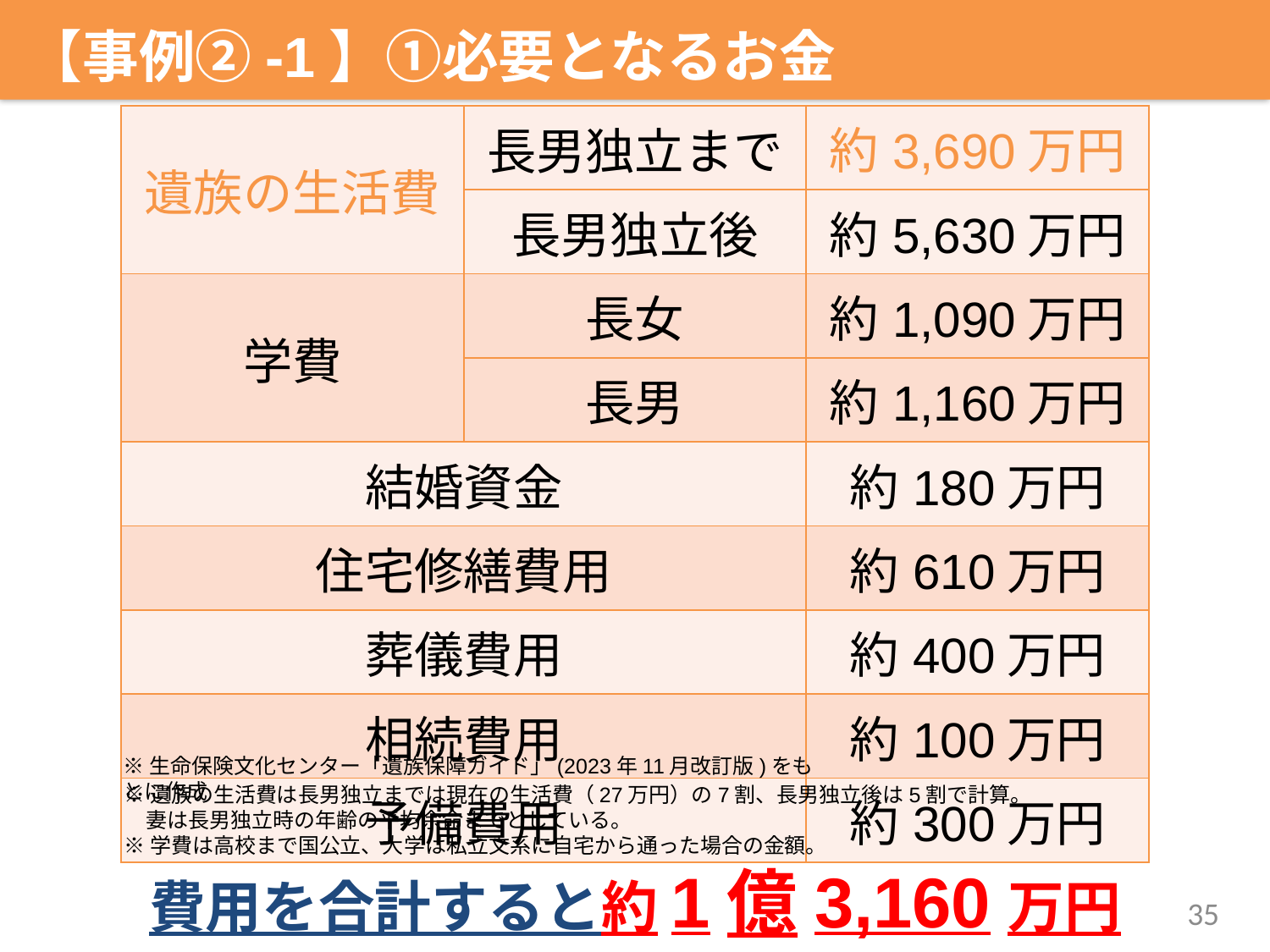

【事例②-1】①必要となるお金
| 遺族の生活費 | 長男独立まで | 約3,690万円 |
| --- | --- | --- |
|  | 長男独立後 | 約5,630万円 |
| 学費 | 長女 | 約1,090万円 |
|  | 長男 | 約1,160万円 |
| 結婚資金 |  | 約180万円 |
| 住宅修繕費用 |  | 約610万円 |
| 葬儀費用 |  | 約400万円 |
| 相続費用 |  | 約100万円 |
| 予備費用 |  | 約300万円 |
※生命保険文化センター「遺族保障ガイド」(2023年11月改訂版)をもとに作成
※遺族の生活費は長男独立までは現在の生活費（27万円）の7割、長男独立後は5割で計算。
妻は長男独立時の年齢の平均余命までとしている。
※学費は高校まで国公立、大学は私立文系に自宅から通った場合の金額。
費用を合計すると約1億3,160万円
35